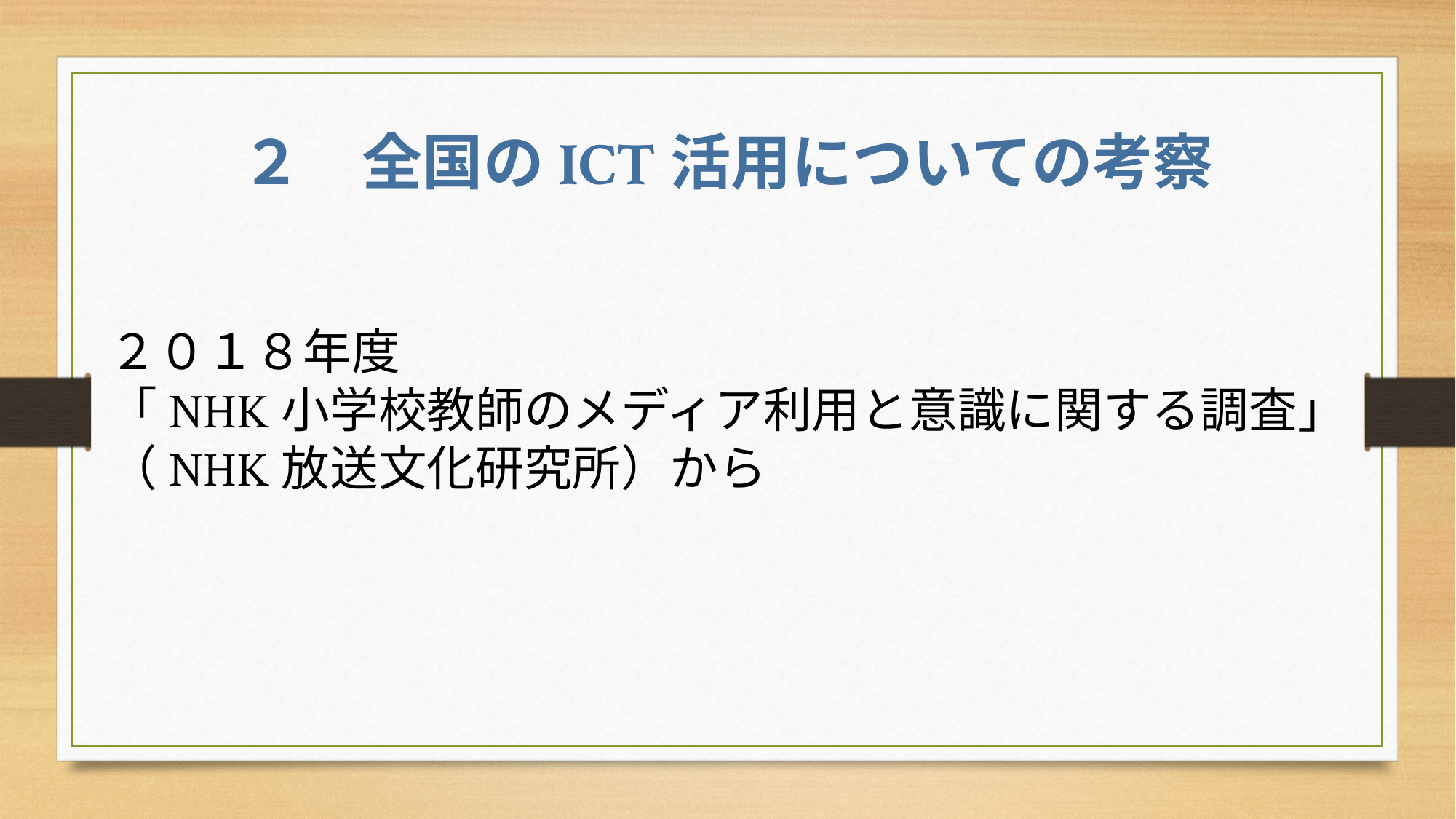

２　全国のICT活用についての考察
２０１８年度
「NHK小学校教師のメディア利用と意識に関する調査」
（NHK放送文化研究所）から